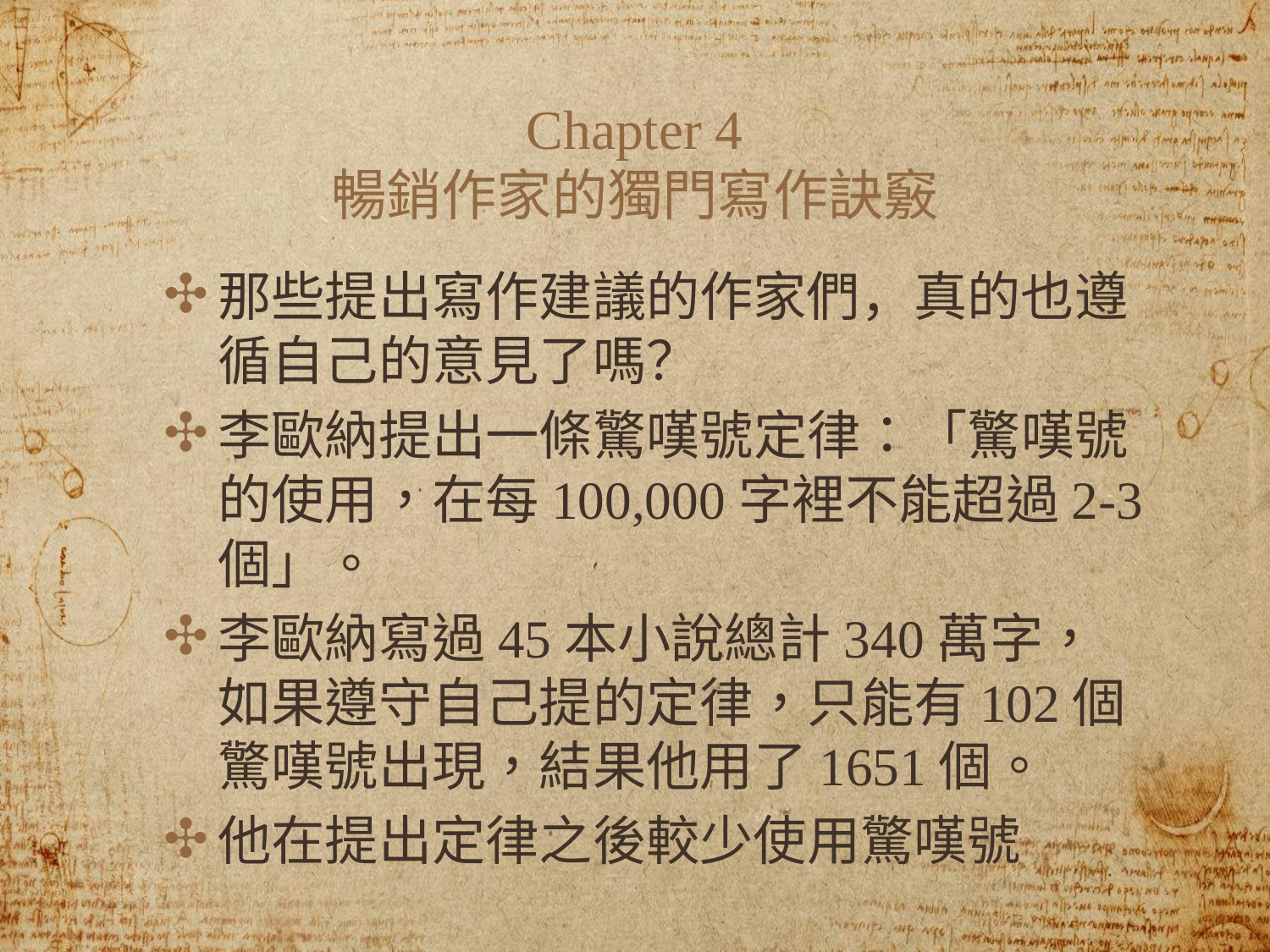

# Chapter 4
暢銷作家的獨門寫作訣竅
那些提出寫作建議的作家們，真的也遵循自己的意見了嗎？
李歐納提出一條驚嘆號定律：「驚嘆號的使用，在每100,000字裡不能超過2-3個」。
李歐納寫過45本小說總計340萬字，如果遵守自己提的定律，只能有102個驚嘆號出現，結果他用了1651個。
他在提出定律之後較少使用驚嘆號